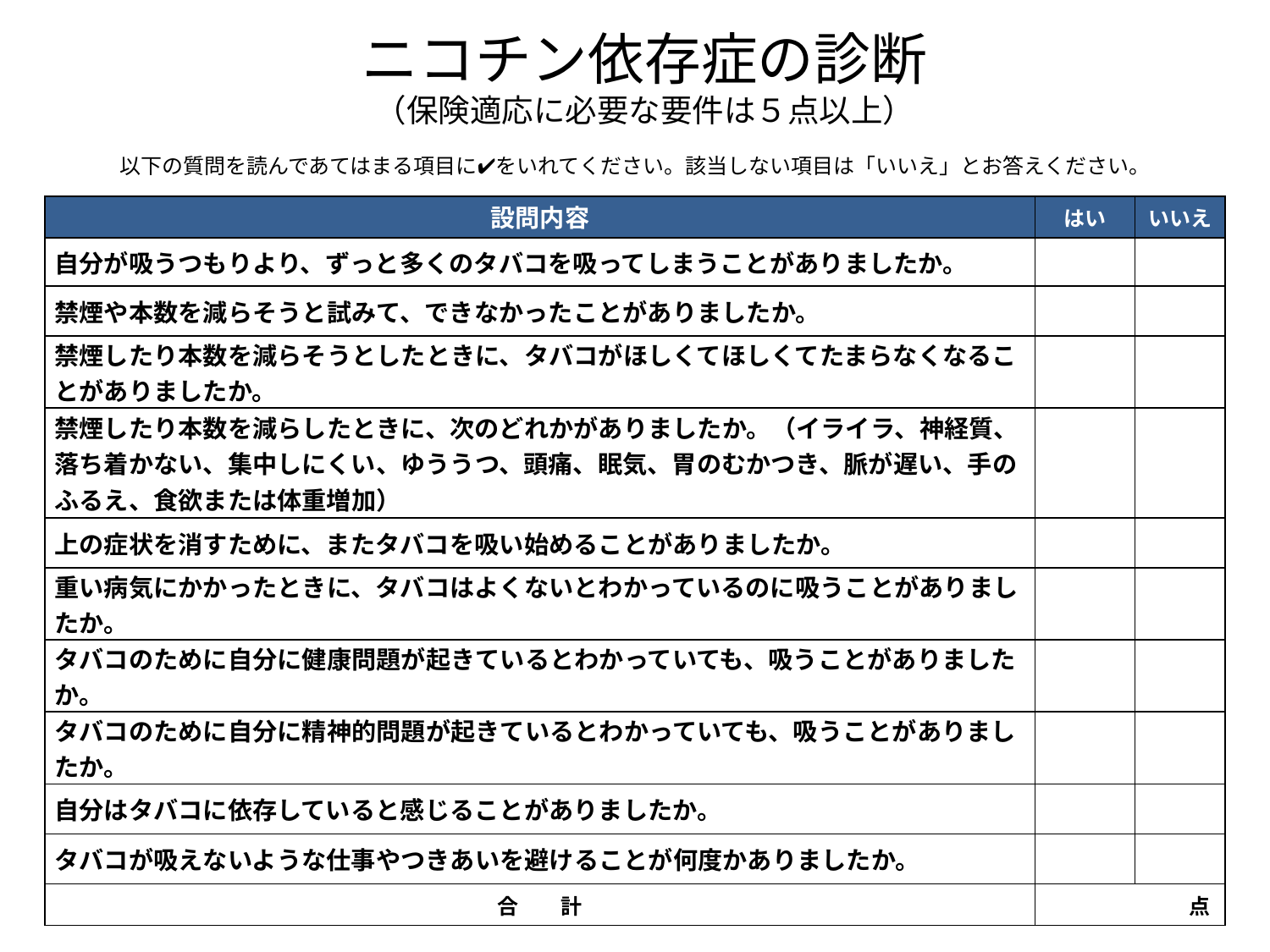

# ニコチン依存症の診断 （保険適応に必要な要件は５点以上）
以下の質問を読んであてはまる項目に✔をいれてください。該当しない項目は「いいえ」とお答えください。
| 設問内容 | はい | いいえ |
| --- | --- | --- |
| 自分が吸うつもりより、ずっと多くのタバコを吸ってしまうことがありましたか。 |  |  |
| 禁煙や本数を減らそうと試みて、できなかったことがありましたか。 |  |  |
| 禁煙したり本数を減らそうとしたときに、タバコがほしくてほしくてたまらなくなることがありましたか。 |  |  |
| 禁煙したり本数を減らしたときに、次のどれかがありましたか。（イライラ、神経質、落ち着かない、集中しにくい、ゆううつ、頭痛、眠気、胃のむかつき、脈が遅い、手のふるえ、食欲または体重増加） |  |  |
| 上の症状を消すために、またタバコを吸い始めることがありましたか。 |  |  |
| 重い病気にかかったときに、タバコはよくないとわかっているのに吸うことがありましたか。 |  |  |
| タバコのために自分に健康問題が起きているとわかっていても、吸うことがありましたか。 |  |  |
| タバコのために自分に精神的問題が起きているとわかっていても、吸うことがありましたか。 |  |  |
| 自分はタバコに依存していると感じることがありましたか。 |  |  |
| タバコが吸えないような仕事やつきあいを避けることが何度かありましたか。 |  |  |
| 合　　計 | 点 |  |